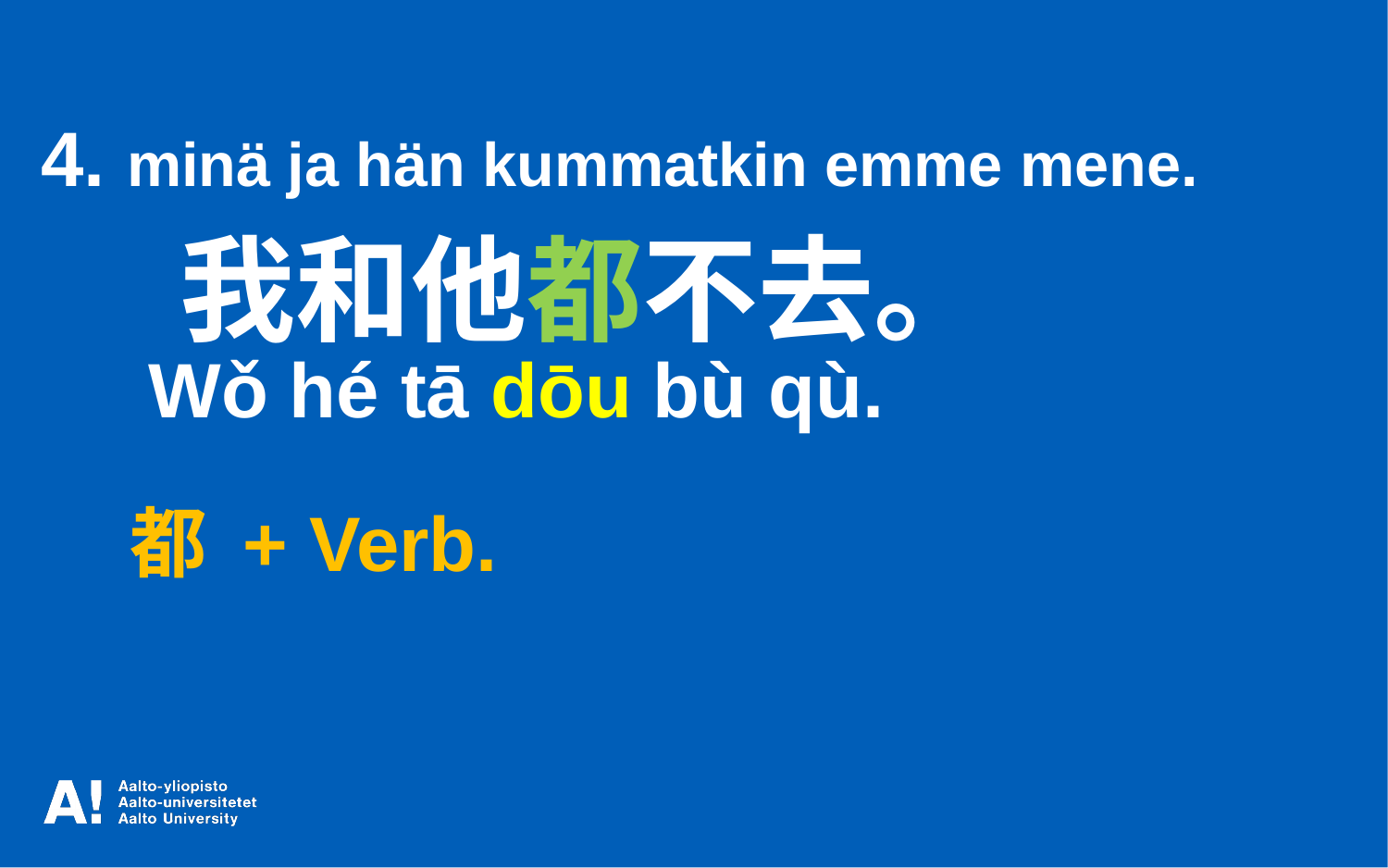

4. minä ja hän kummatkin emme mene.

	我和他都不去。
     Wǒ hé tā dōu bù qù.

    都 + Verb.